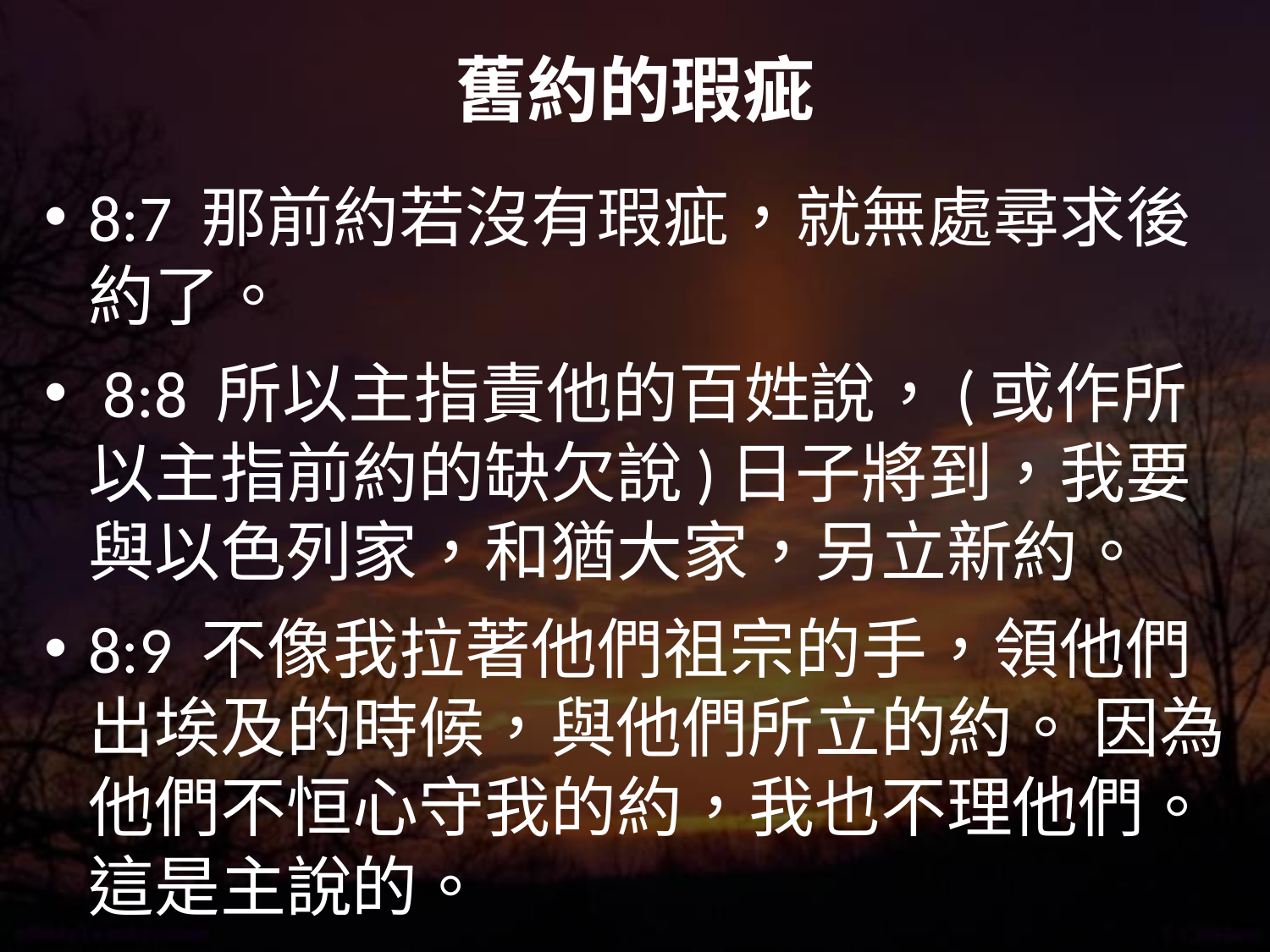

# 舊約的瑕疵
8:7 那前約若沒有瑕疵，就無處尋求後約了。
 8:8 所以主指責他的百姓說，(或作所以主指前約的缺欠說)日子將到，我要與以色列家，和猶大家，另立新約。
8:9 不像我拉著他們祖宗的手，領他們出埃及的時候，與他們所立的約。 因為他們不恒心守我的約，我也不理他們。 這是主說的。